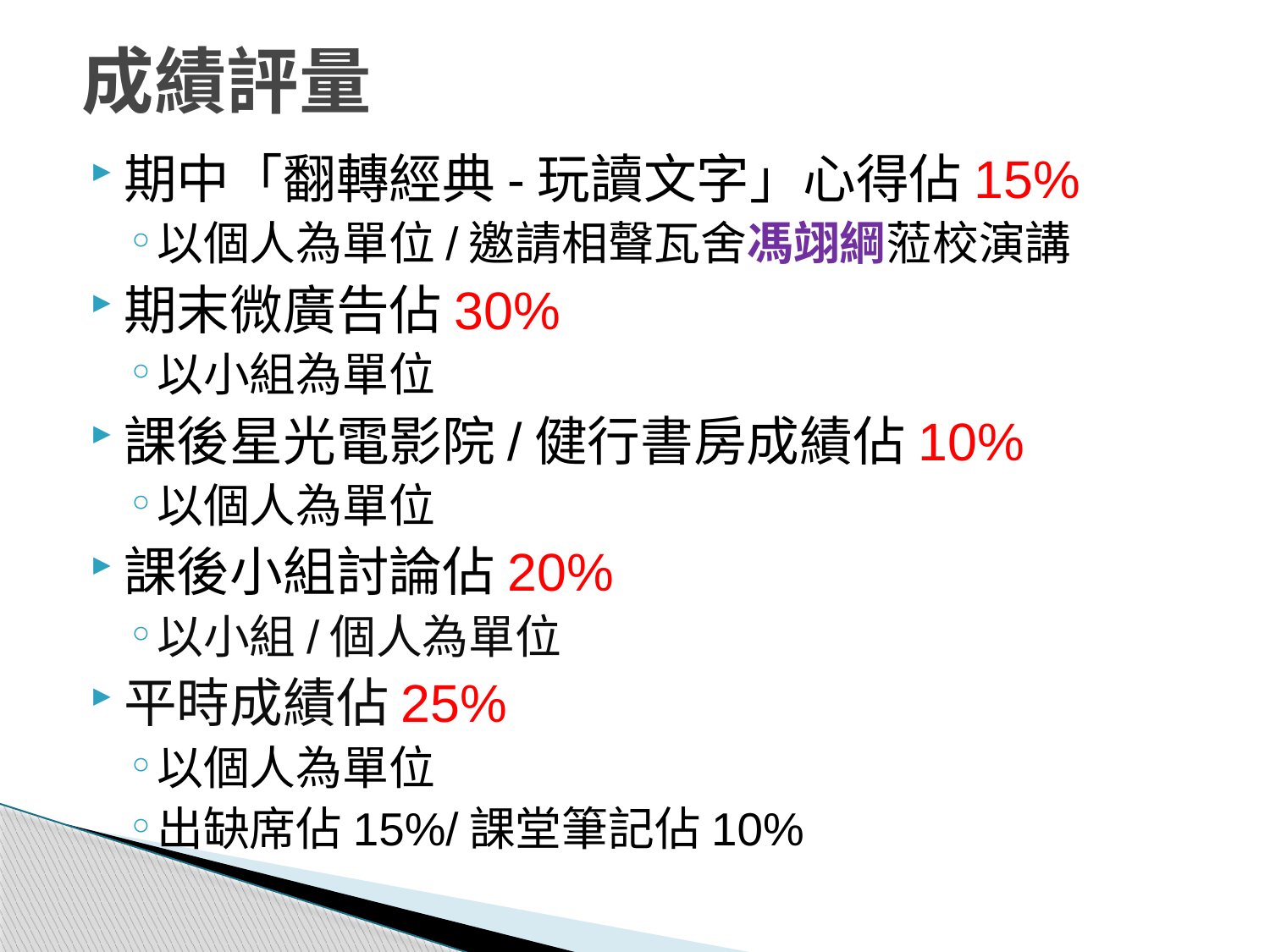

# 成績評量
期中「翻轉經典-玩讀文字」心得佔15%
以個人為單位/邀請相聲瓦舍馮翊綱蒞校演講
期末微廣告佔30%
以小組為單位
課後星光電影院/健行書房成績佔10%
以個人為單位
課後小組討論佔20%
以小組/個人為單位
平時成績佔25%
以個人為單位
出缺席佔15%/課堂筆記佔10%